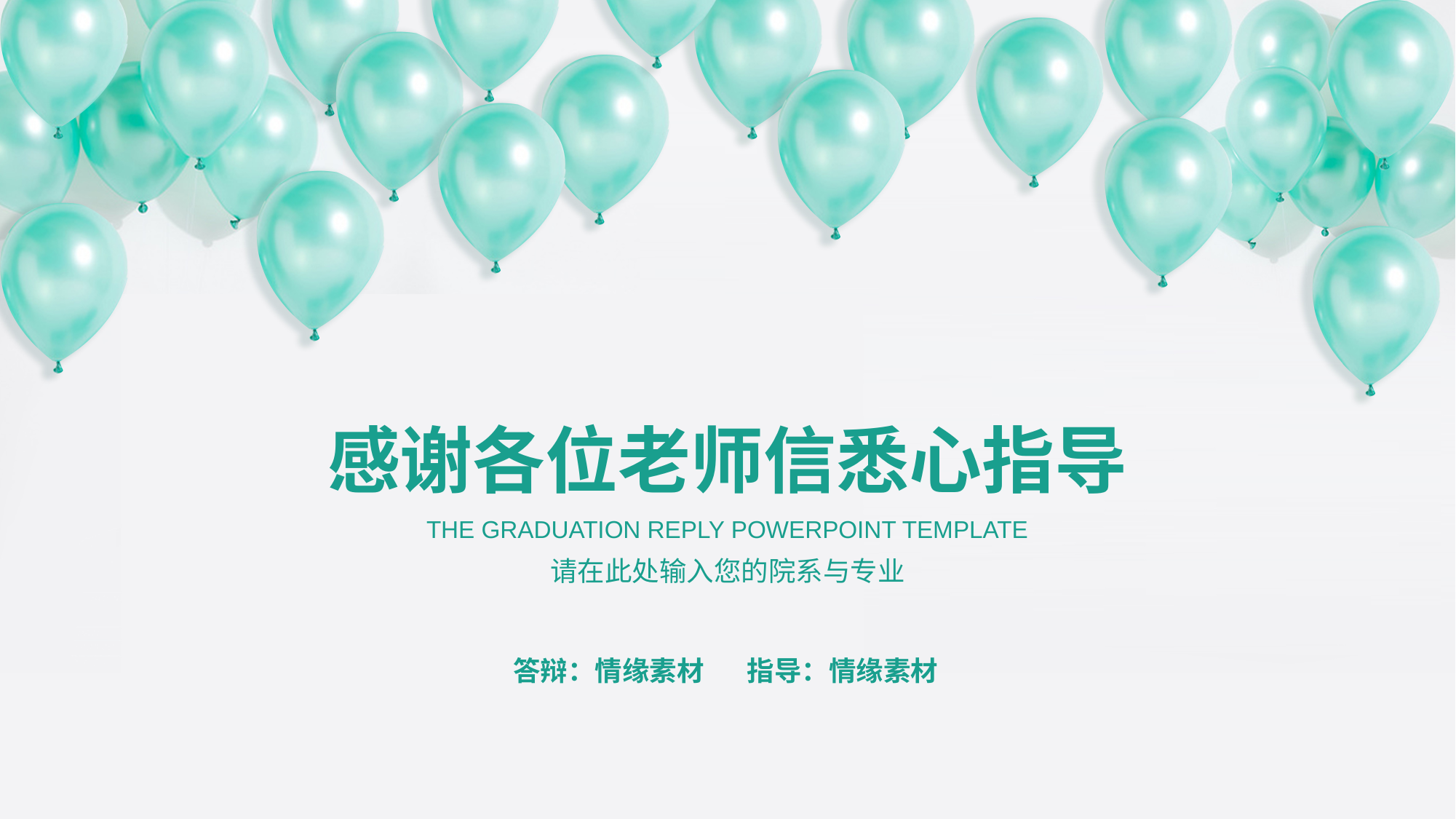

感谢各位老师信悉心指导
THE GRADUATION REPLY POWERPOINT TEMPLATE
请在此处输入您的院系与专业
答辩：情缘素材
指导：情缘素材